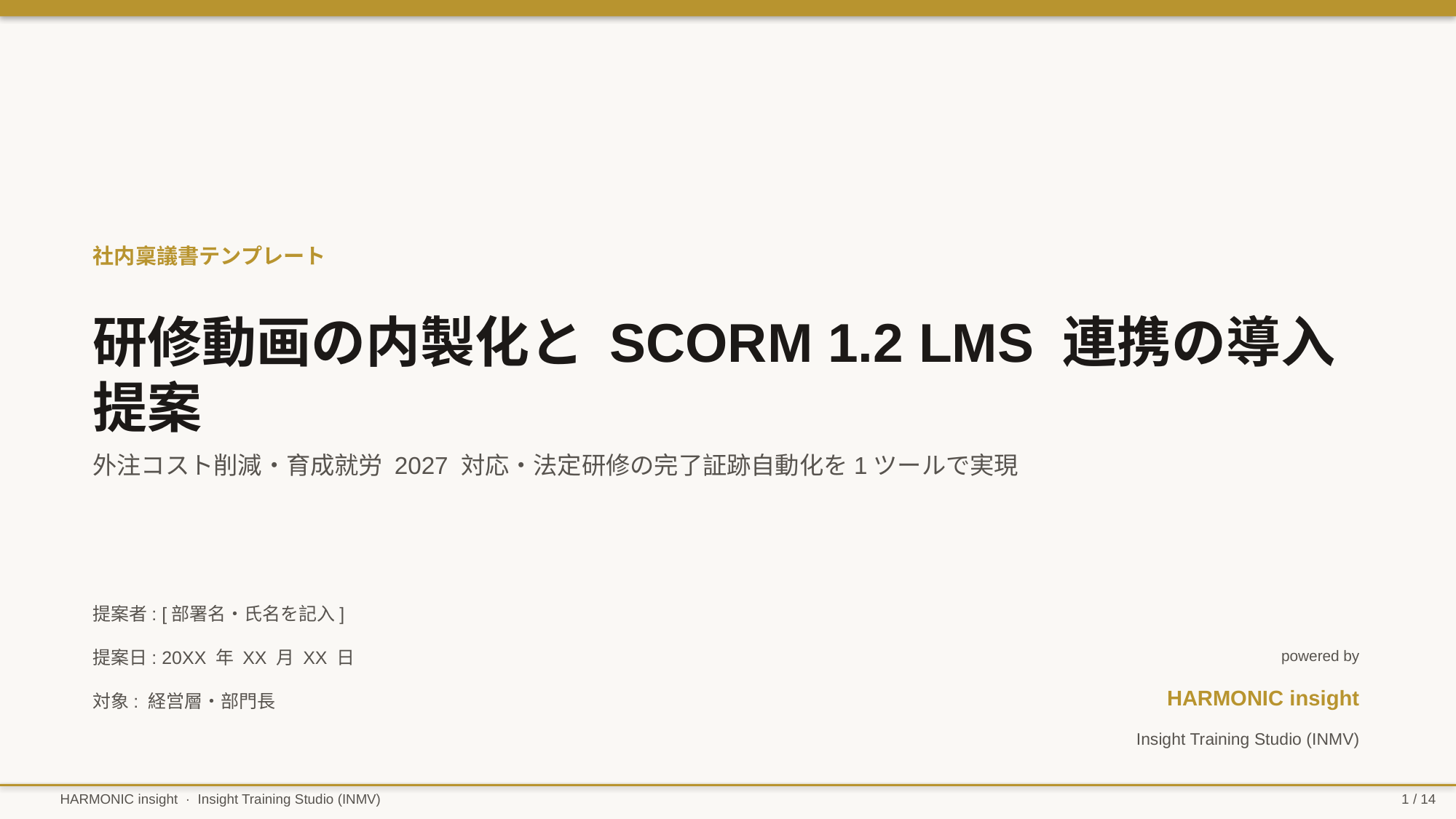

社内稟議書テンプレート
研修動画の内製化と SCORM 1.2 LMS 連携の導入提案
外注コスト削減・育成就労 2027 対応・法定研修の完了証跡自動化を1ツールで実現
提案者: [部署名・氏名を記入]
提案日: 20XX 年 XX 月 XX 日
powered by
HARMONIC insight
対象: 経営層・部門長
Insight Training Studio (INMV)

HARMONIC insight  ·  Insight Training Studio (INMV)
1 / 14